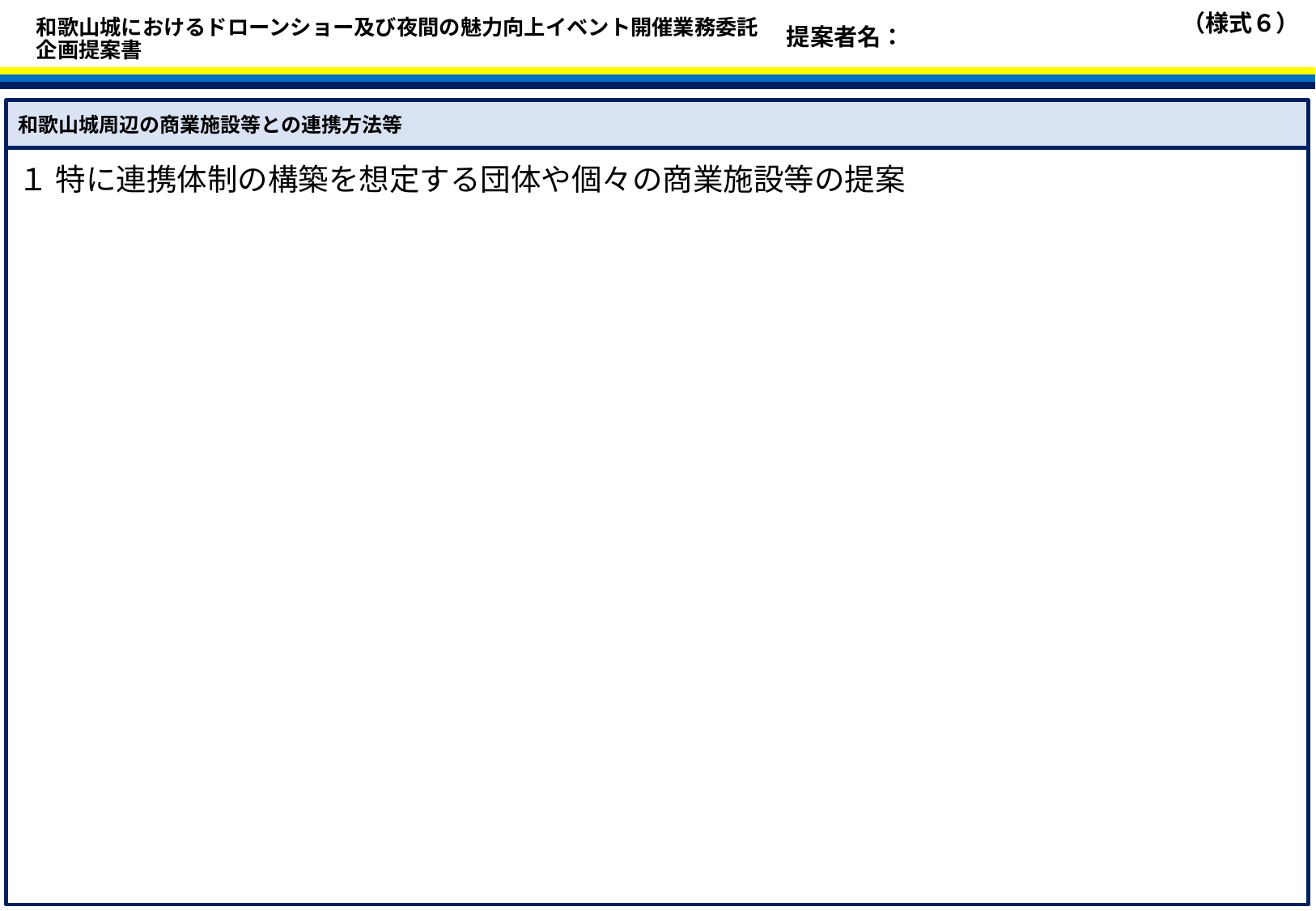

（様式６）
提案者名：
和歌山城におけるドローンショー及び夜間の魅力向上イベント開催業務委託
企画提案書
和歌山城周辺の商業施設等との連携方法等

１ 特に連携体制の構築を想定する団体や個々の商業施設等の提案